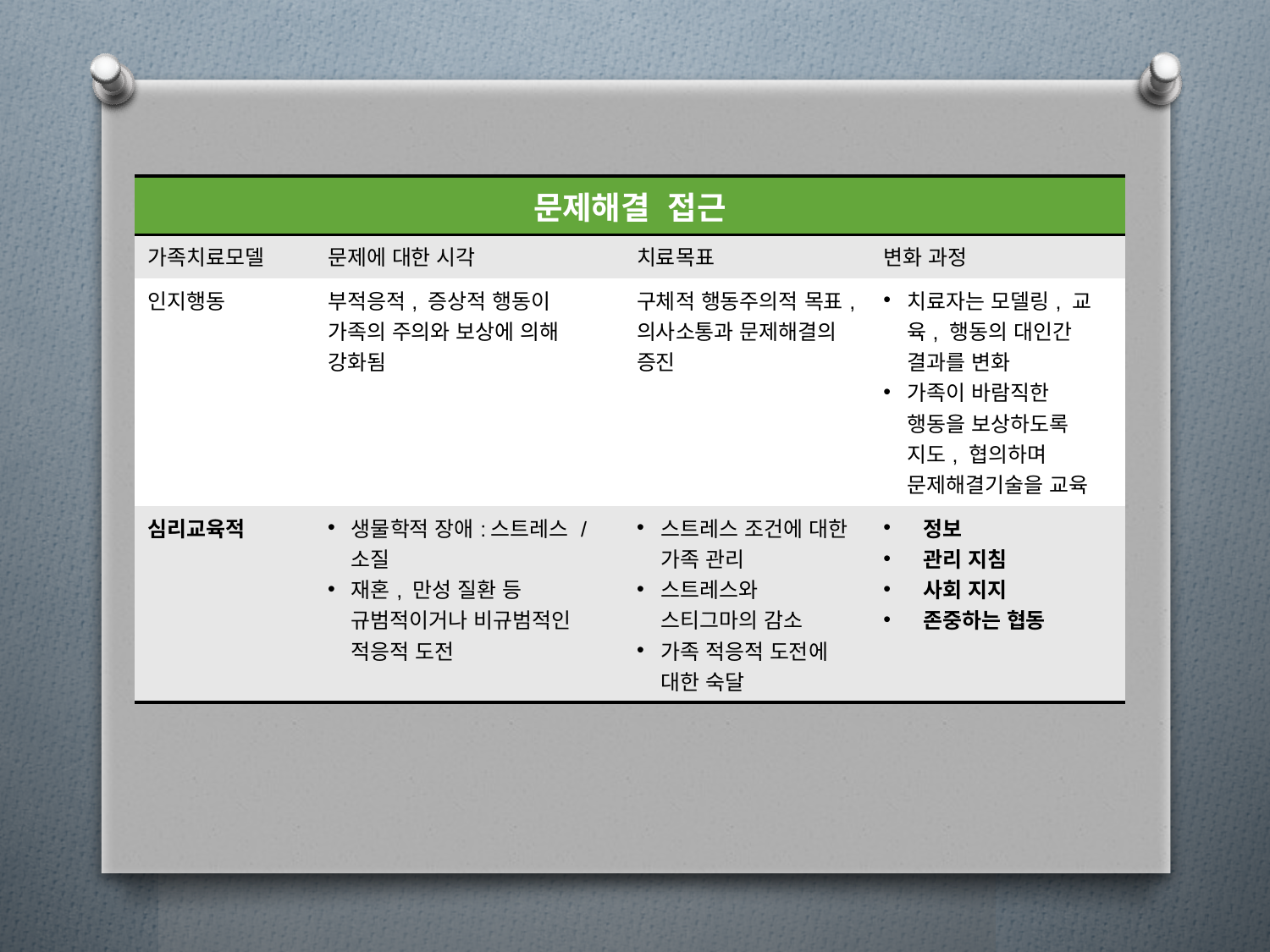

| 문제해결 접근 |  |  |  |
| --- | --- | --- | --- |
| 가족치료모델 | 문제에 대한 시각 | 치료목표 | 변화 과정 |
| 인지행동 | 부적응적, 증상적 행동이 가족의 주의와 보상에 의해 강화됨 | 구체적 행동주의적 목표, 의사소통과 문제해결의 증진 | 치료자는 모델링, 교육, 행동의 대인간 결과를 변화 가족이 바람직한 행동을 보상하도록 지도, 협의하며 문제해결기술을 교육 |
| 심리교육적 | 생물학적 장애:스트레스 /소질 재혼, 만성 질환 등 규범적이거나 비규범적인 적응적 도전 | 스트레스 조건에 대한 가족 관리 스트레스와 스티그마의 감소 가족 적응적 도전에 대한 숙달 | 정보 관리 지침 사회 지지 존중하는 협동 |